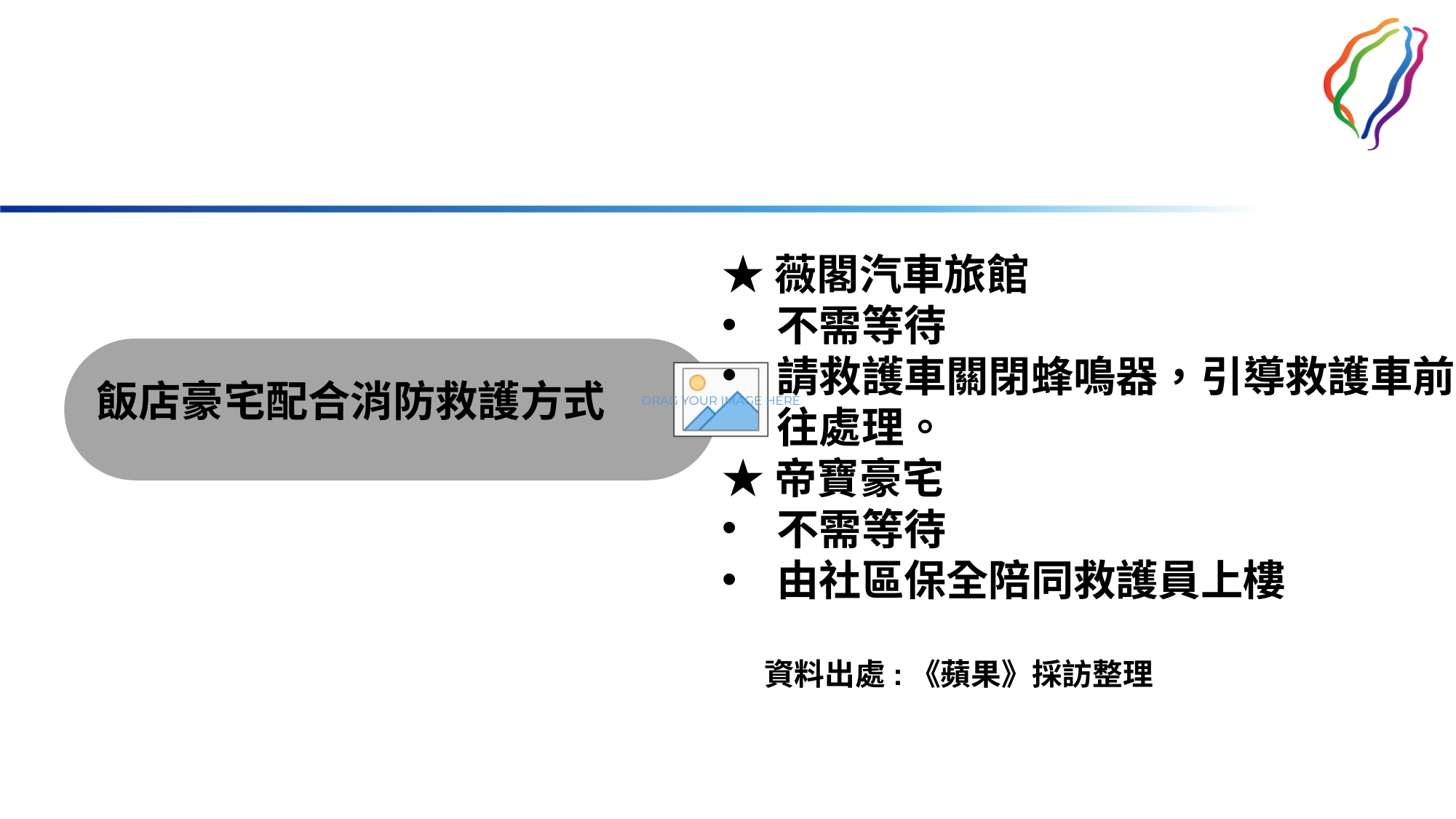

★薇閣汽車旅館
不需等待
請救護車關閉蜂鳴器，引導救護車前往處理。
★帝寶豪宅
不需等待
由社區保全陪同救護員上樓

     資料出處:《蘋果》採訪整理

飯店豪宅配合消防救護方式